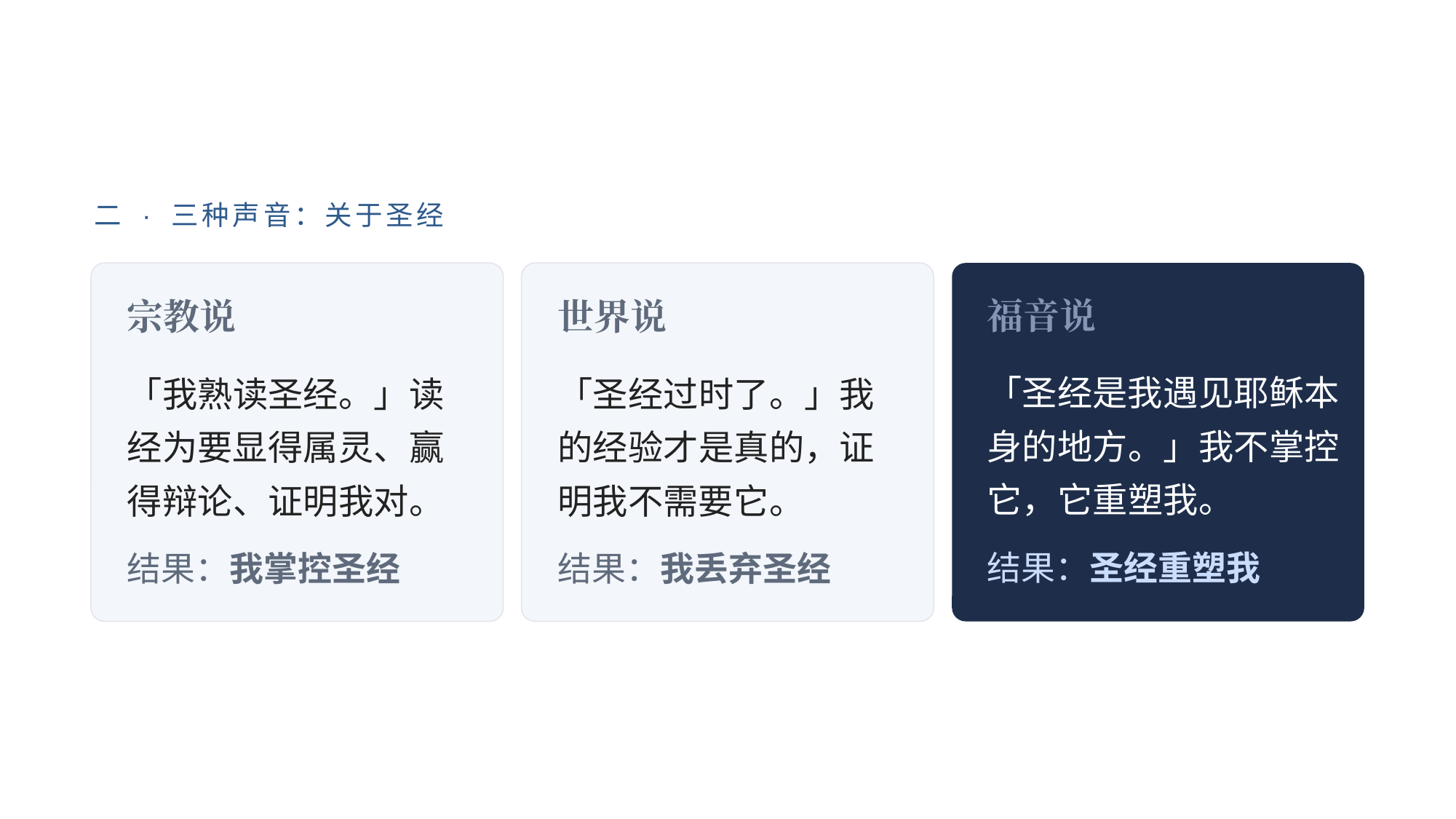

二 · 三种声音：关于圣经

福音说
宗教说
世界说
「圣经是我遇见耶稣本身的地方。」我不掌控它，它重塑我。
「我熟读圣经。」读经为要显得属灵、赢得辩论、证明我对。
「圣经过时了。」我的经验才是真的，证明我不需要它。
结果：圣经重塑我
结果：我掌控圣经
结果：我丢弃圣经